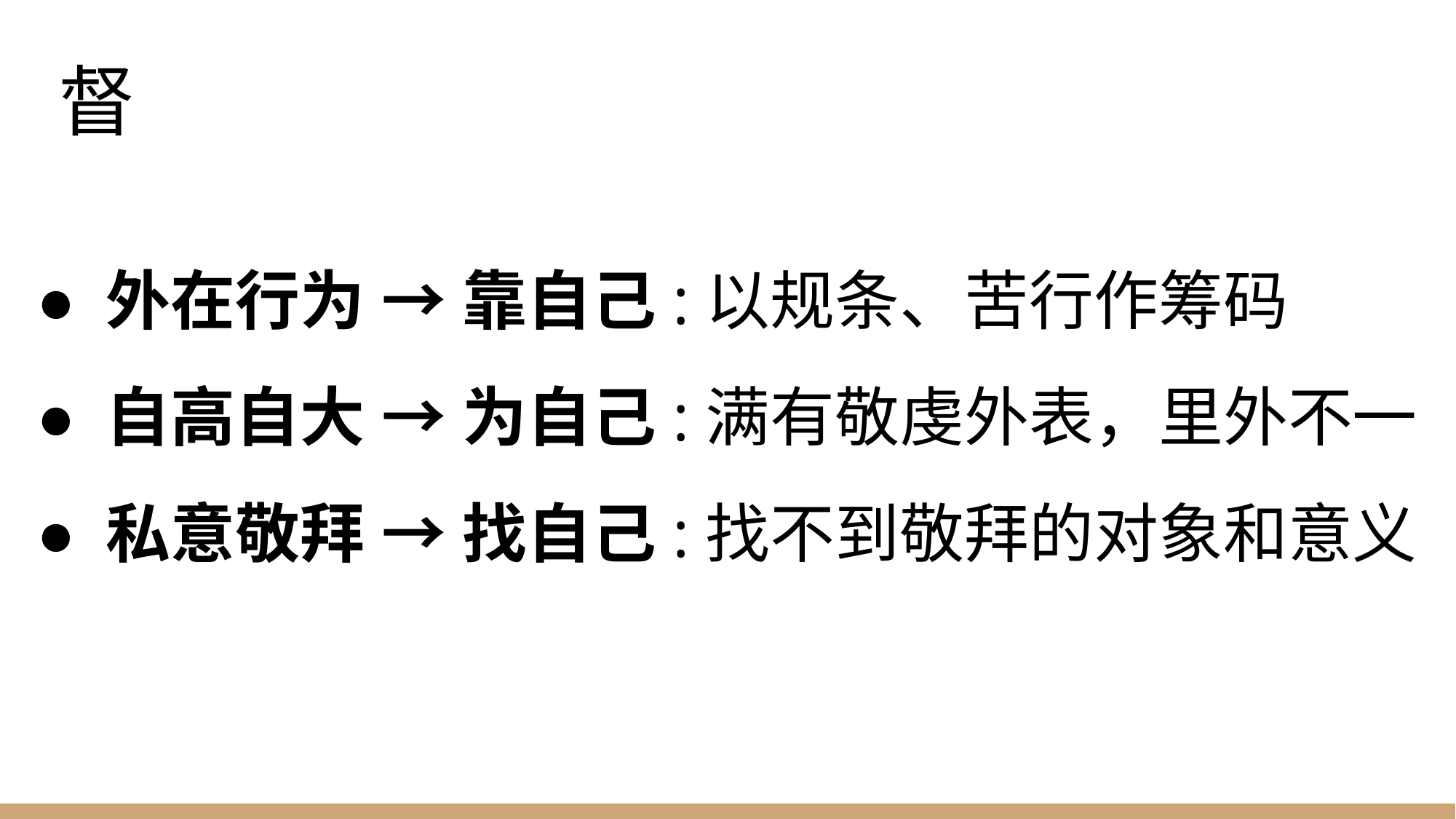

# 歌罗西教会出了什么问题？— 没有基督
外在行为 → 靠自己:以规条、苦行作筹码
自高自大 → 为自己:满有敬虔外表，里外不一
私意敬拜 → 找自己:找不到敬拜的对象和意义